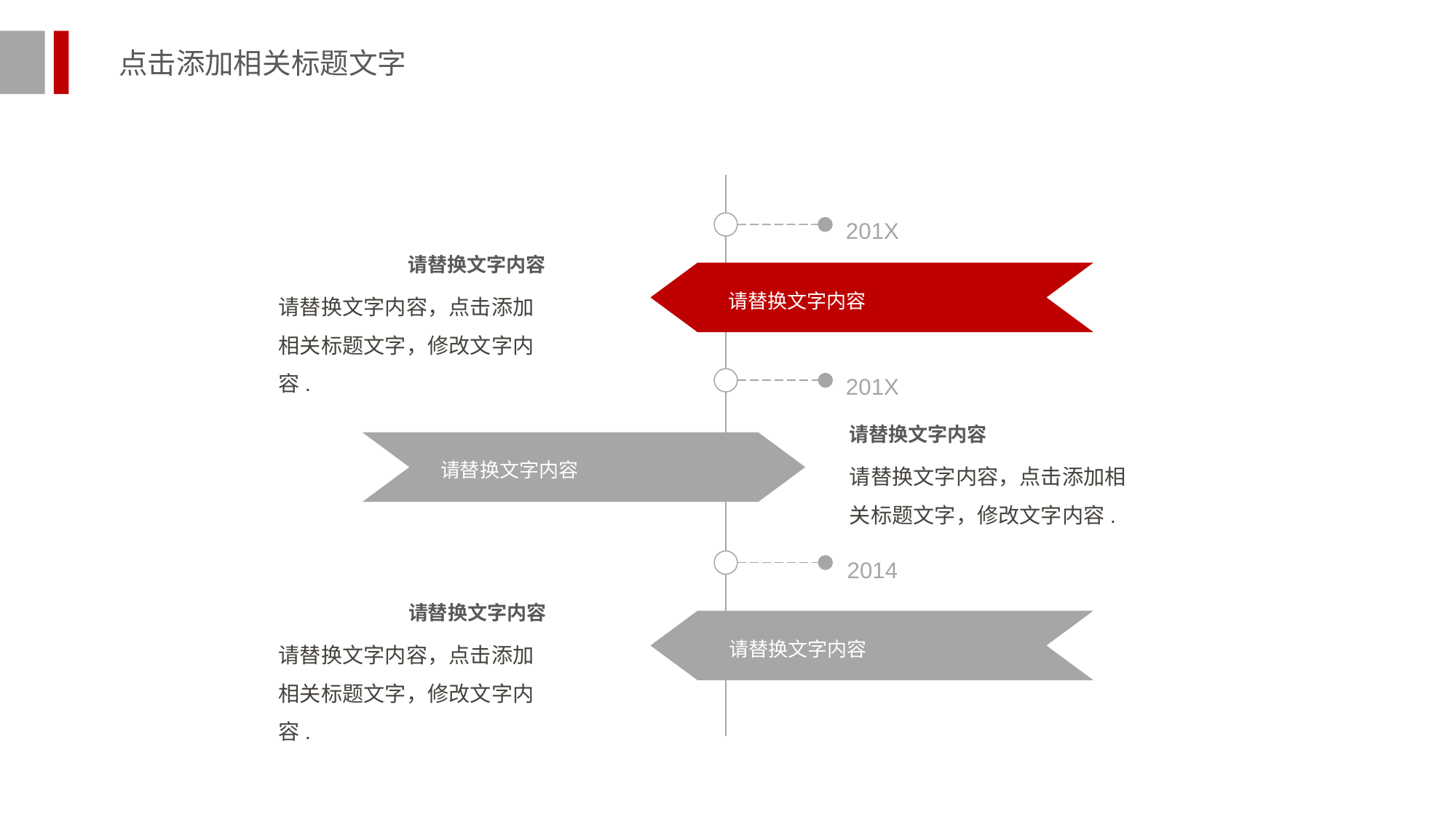

点击添加相关标题文字
201X

请替换文字内容
请替换文字内容，点击添加相关标题文字，修改文字内容.

请替换文字内容
201X

请替换文字内容
请替换文字内容，点击添加相关标题文字，修改文字内容.

请替换文字内容
2014

请替换文字内容
请替换文字内容，点击添加相关标题文字，修改文字内容.

请替换文字内容